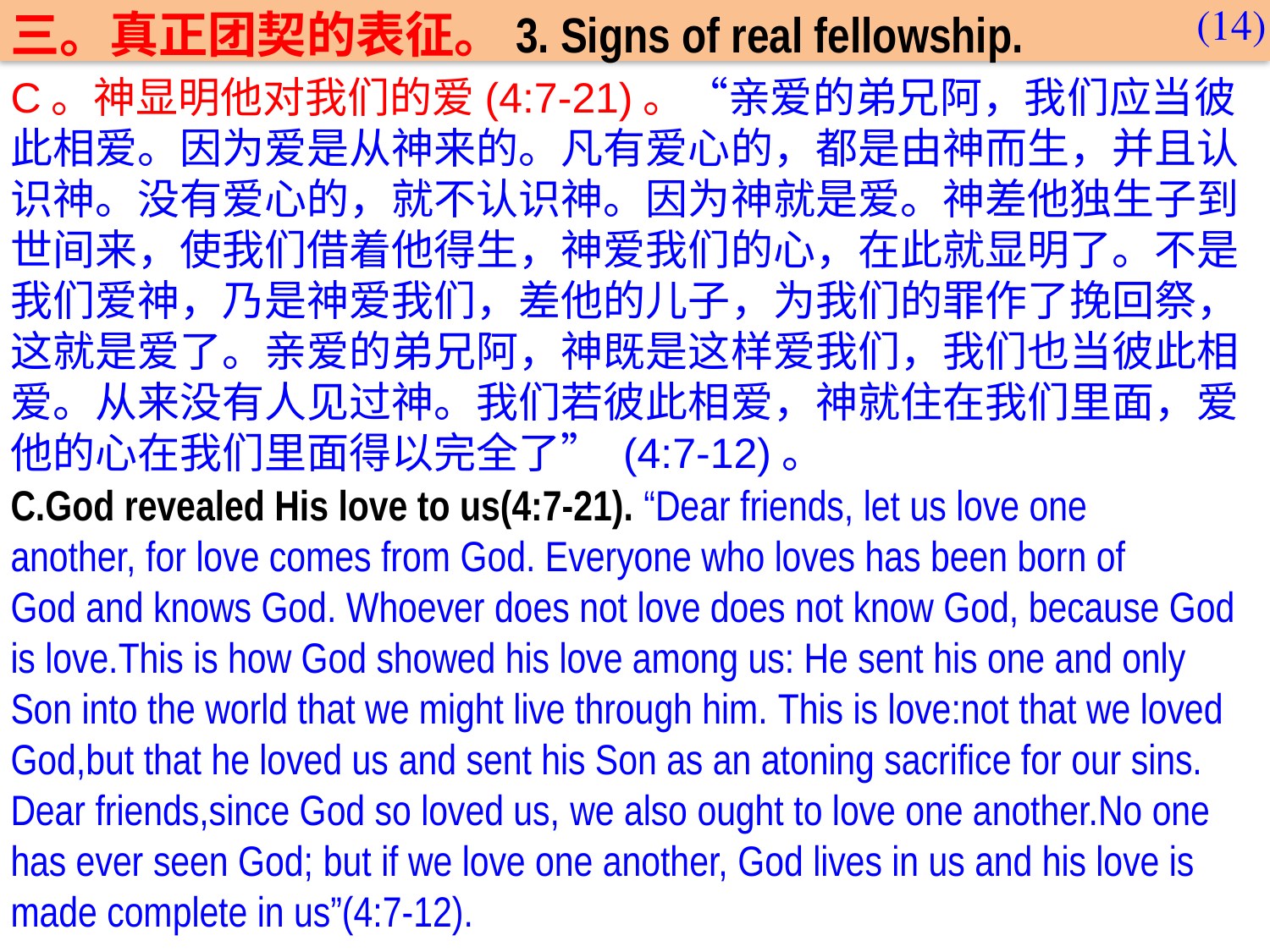

(14)
三。真正团契的表征。3. Signs of real fellowship.

C。神显明他对我们的爱(4:7-21)。“亲爱的弟兄阿，我们应当彼此相爱。因为爱是从神来的。凡有爱心的，都是由神而生，并且认识神。没有爱心的，就不认识神。因为神就是爱。神差他独生子到世间来，使我们借着他得生，神爱我们的心，在此就显明了。不是我们爱神，乃是神爱我们，差他的儿子，为我们的罪作了挽回祭，这就是爱了。亲爱的弟兄阿，神既是这样爱我们，我们也当彼此相爱。从来没有人见过神。我们若彼此相爱，神就住在我们里面，爱他的心在我们里面得以完全了” (4:7-12)。
C.God revealed His love to us(4:7-21). “Dear friends, let us love one another, for love comes from God. Everyone who loves has been born of God and knows God. Whoever does not love does not know God, because God is love.This is how God showed his love among us: He sent his one and only Son into the world that we might live through him. This is love:not that we loved God,but that he loved us and sent his Son as an atoning sacrifice for our sins. Dear friends,since God so loved us, we also ought to love one another.No one has ever seen God; but if we love one another, God lives in us and his love is made complete in us”(4:7-12).